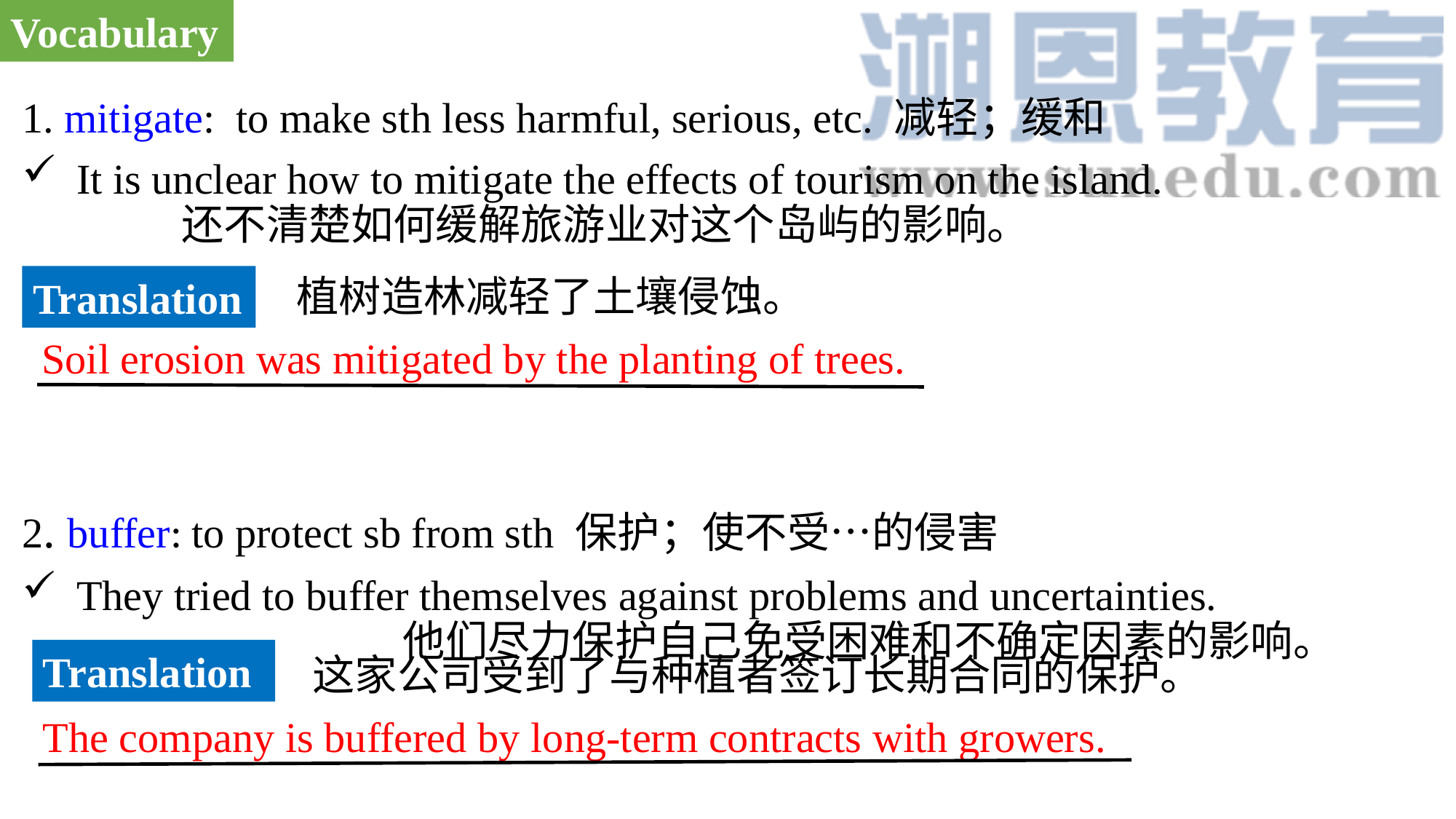

Vocabulary
1. mitigate:  to make sth less harmful, serious, etc. 减轻；缓和
It is unclear how to mitigate the effects of tourism on the island.                                  还不清楚如何缓解旅游业对这个岛屿的影响。

2. buffer: to protect sb from sth 保护；使不受…的侵害
They tried to buffer themselves against problems and uncertainties.                                                  他们尽力保护自己免受困难和不确定因素的影响。
植树造林减轻了土壤侵蚀。
Translation
Soil erosion was mitigated by the planting of trees.
Translation
这家公司受到了与种植者签订长期合同的保护。
The company is buffered by long-term contracts with growers.